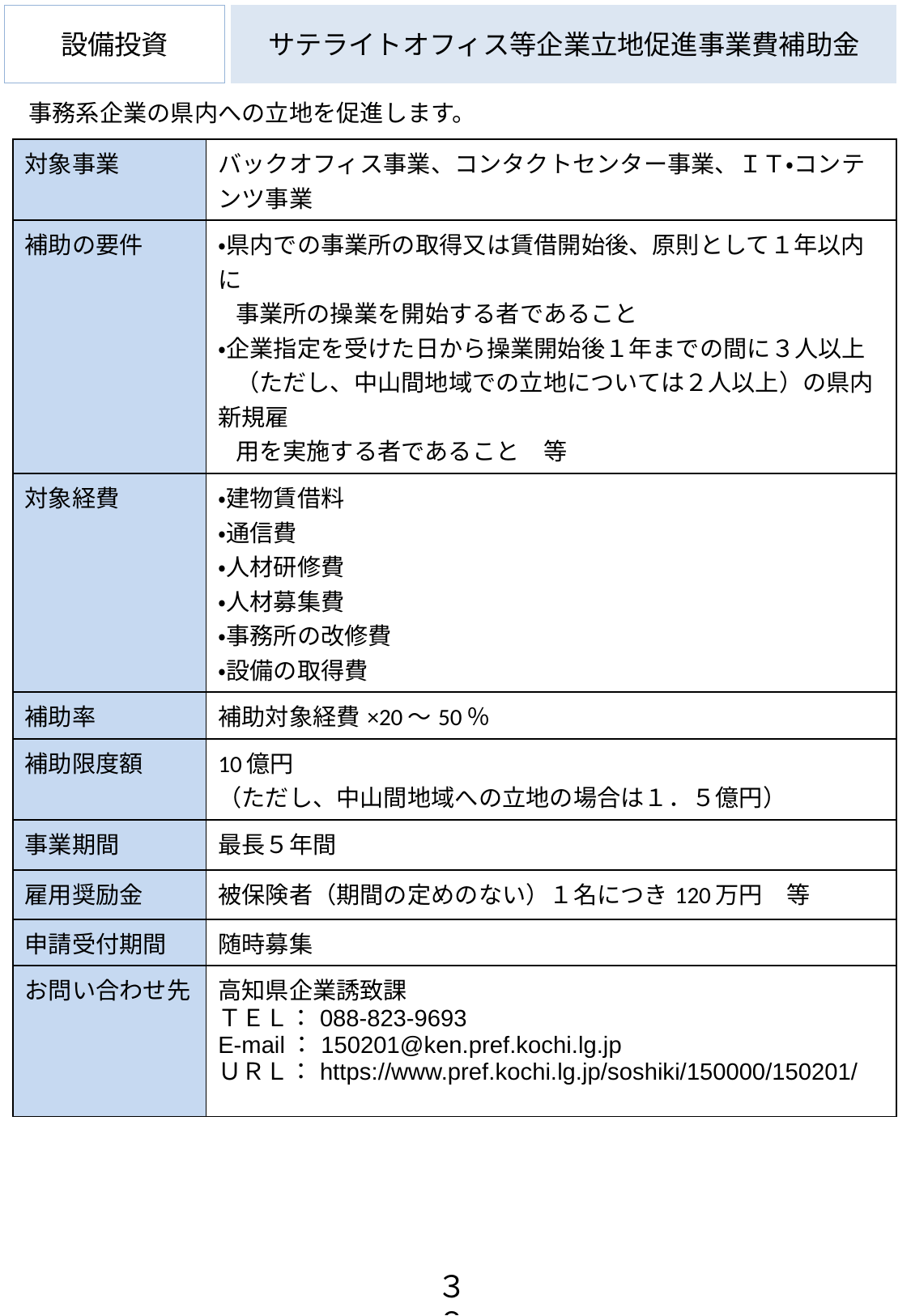

設備投資
# サテライトオフィス等企業立地促進事業費補助金
 事務系企業の県内への立地を促進します。
| 対象事業 | バックオフィス事業、コンタクトセンター事業、ＩＴ・コンテンツ事業 |
| --- | --- |
| 補助の要件 | ・県内での事業所の取得又は賃借開始後、原則として１年以内に 事業所の操業を開始する者であること ・企業指定を受けた日から操業開始後１年までの間に３人以上 （ただし、中山間地域での立地については２人以上）の県内新規雇 用を実施する者であること　等 |
| 対象経費 | ・建物賃借料 ・通信費 ・人材研修費 ・人材募集費 ・事務所の改修費 ・設備の取得費 |
| 補助率 | 補助対象経費×20～50％ |
| 補助限度額 | 10億円 （ただし、中山間地域への立地の場合は１．５億円） |
| 事業期間 | 最長５年間 |
| 雇用奨励金 | 被保険者（期間の定めのない）１名につき120万円　等 |
| 申請受付期間 | 随時募集 |
| お問い合わせ先 | 高知県企業誘致課 ＴＥＬ：088-823-9693 E-mail：150201@ken.pref.kochi.lg.jp ＵＲＬ：https://www.pref.kochi.lg.jp/soshiki/150000/150201/ |
３８